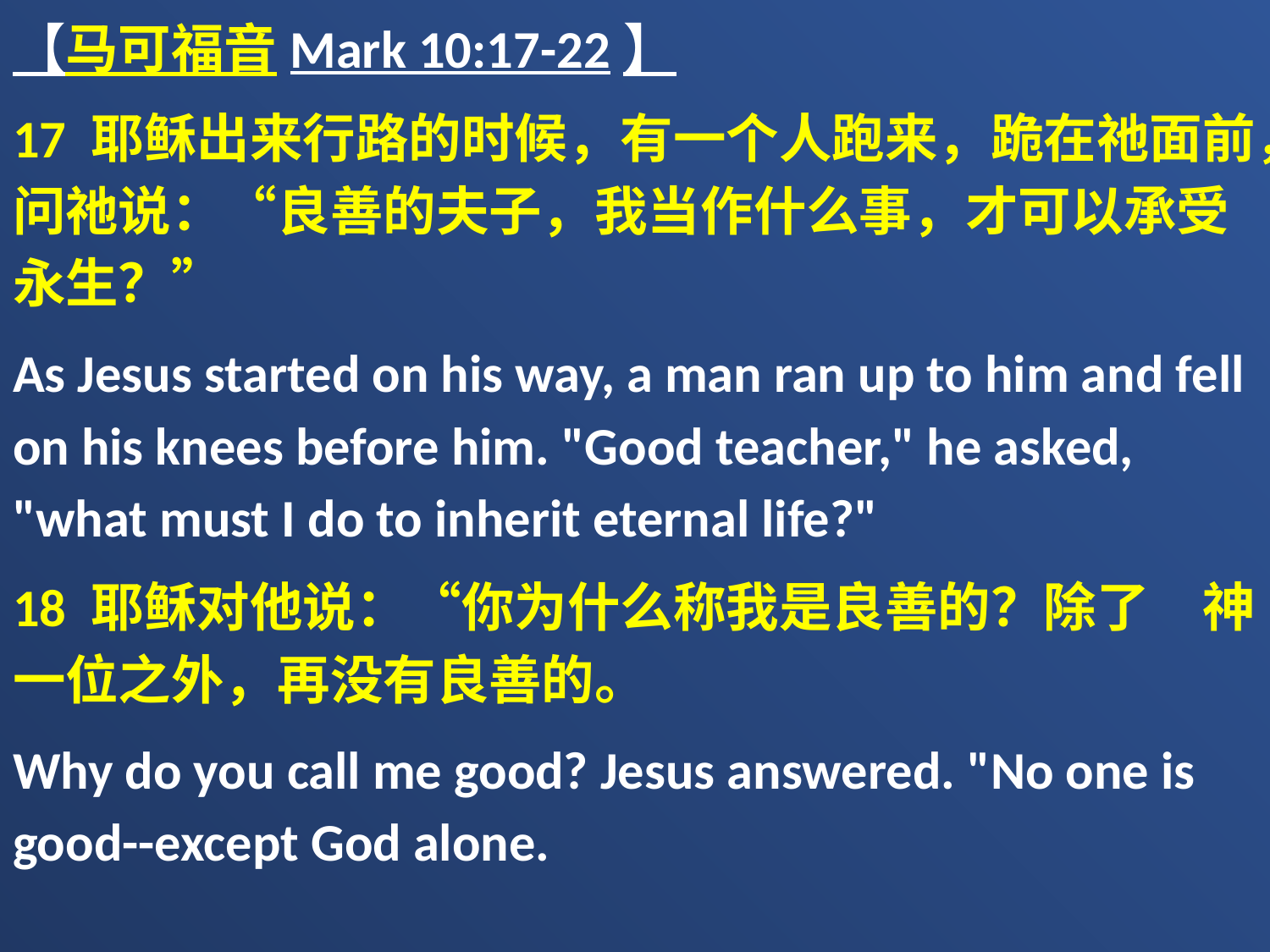

【马可福音Mark 10:17-22】
17 耶稣出来行路的时候，有一个人跑来，跪在祂面前，问祂说：“良善的夫子，我当作什么事，才可以承受永生？”
As Jesus started on his way, a man ran up to him and fell on his knees before him. "Good teacher," he asked, "what must I do to inherit eternal life?"
18 耶稣对他说：“你为什么称我是良善的？除了　神一位之外，再没有良善的。
Why do you call me good? Jesus answered. "No one is good--except God alone.